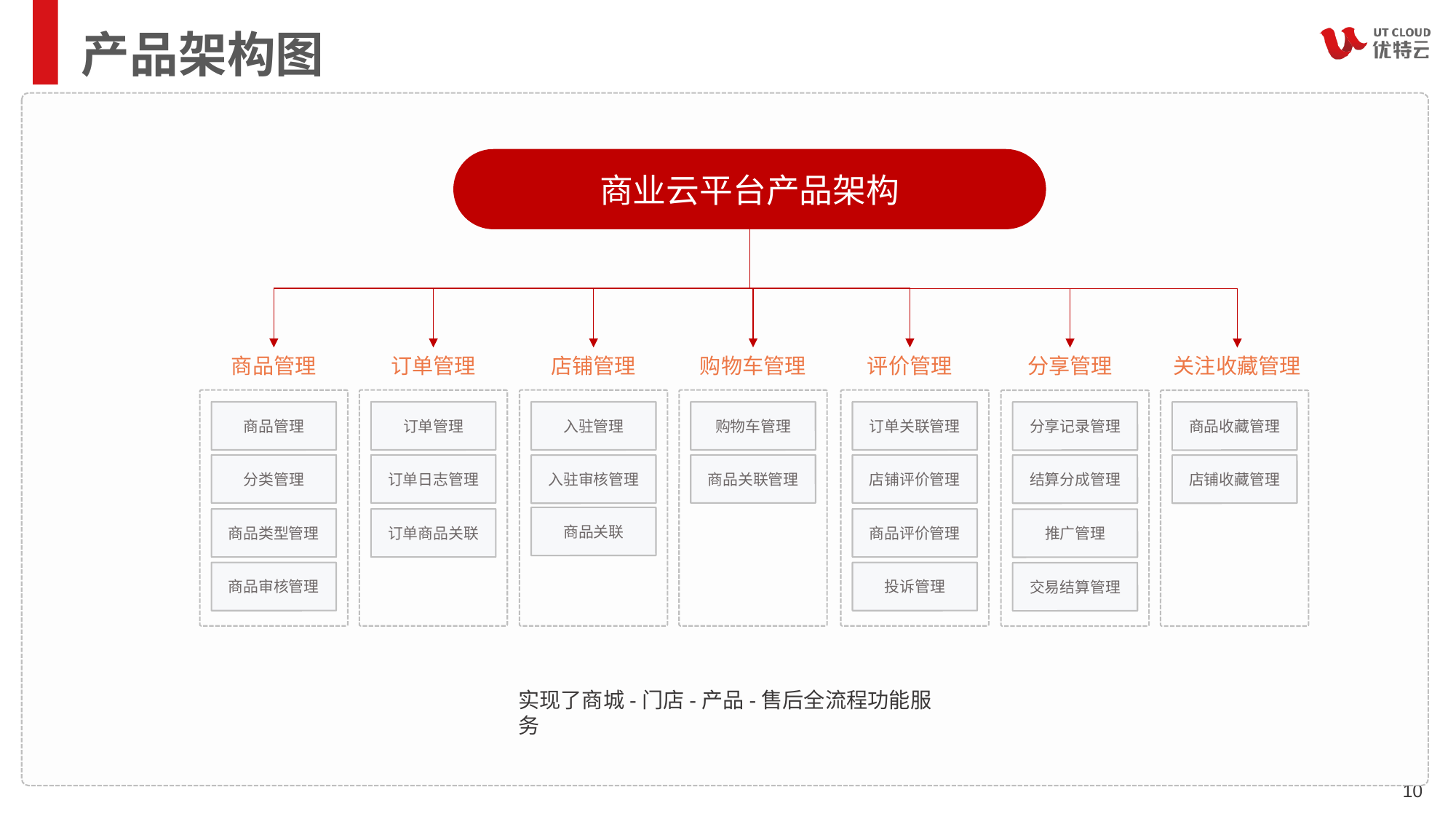

# 产品架构图

商业云平台产品架构
商品管理
订单管理
店铺管理
购物车管理
评价管理
关注收藏管理
分享管理

商品管理
订单管理
入驻管理
购物车管理
订单关联管理
商品收藏管理
分享记录管理
订单日志管理
商品关联管理
店铺评价管理
分类管理
入驻审核管理
店铺收藏管理
结算分成管理
商品关联
商品评价管理
商品类型管理
订单商品关联
推广管理
商品审核管理
投诉管理
交易结算管理
实现了商城-门店-产品-售后全流程功能服务
10